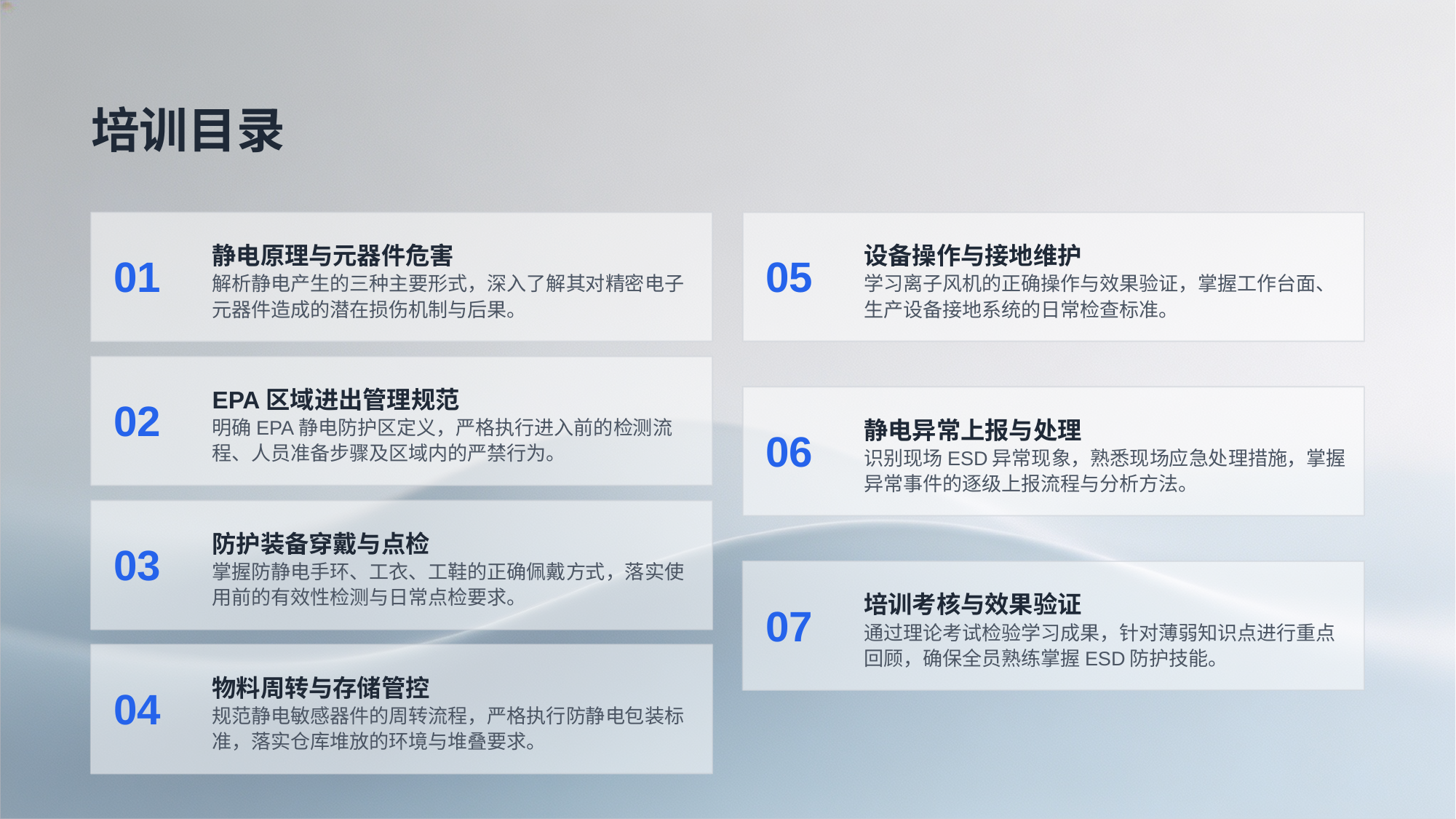

培训目录

静电原理与元器件危害
解析静电产生的三种主要形式，深入了解其对精密电子元器件造成的潜在损伤机制与后果。
设备操作与接地维护
学习离子风机的正确操作与效果验证，掌握工作台面、生产设备接地系统的日常检查标准。
01
05

EPA区域进出管理规范
明确EPA静电防护区定义，严格执行进入前的检测流程、人员准备步骤及区域内的严禁行为。
02

静电异常上报与处理
识别现场ESD异常现象，熟悉现场应急处理措施，掌握异常事件的逐级上报流程与分析方法。
06

防护装备穿戴与点检
掌握防静电手环、工衣、工鞋的正确佩戴方式，落实使用前的有效性检测与日常点检要求。
03

培训考核与效果验证
通过理论考试检验学习成果，针对薄弱知识点进行重点回顾，确保全员熟练掌握ESD防护技能。
07

物料周转与存储管控
规范静电敏感器件的周转流程，严格执行防静电包装标准，落实仓库堆放的环境与堆叠要求。
04